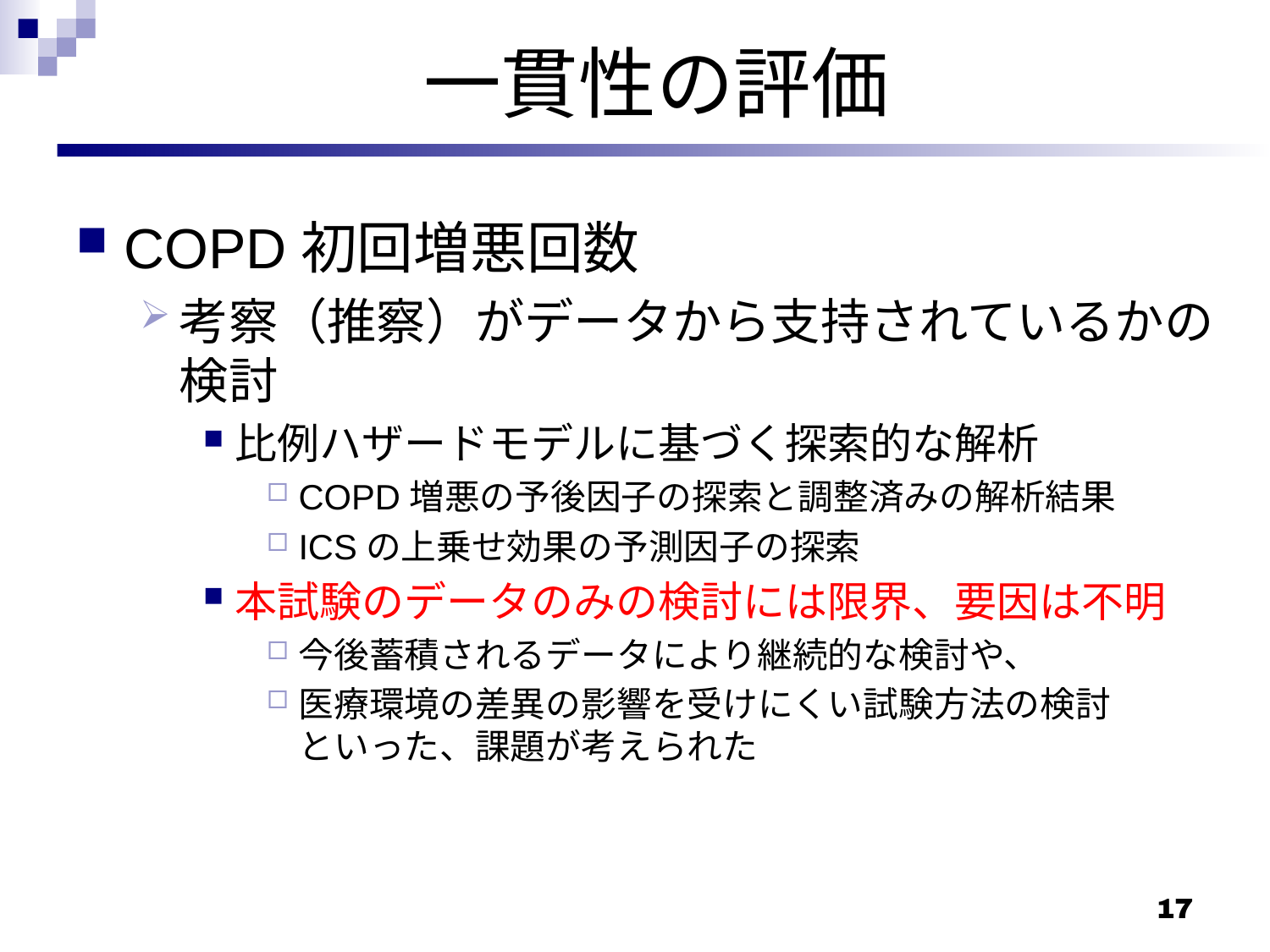

# 一貫性の評価
COPD初回増悪回数
考察（推察）がデータから支持されているかの検討
比例ハザードモデルに基づく探索的な解析
COPD増悪の予後因子の探索と調整済みの解析結果
ICSの上乗せ効果の予測因子の探索
本試験のデータのみの検討には限界、要因は不明
今後蓄積されるデータにより継続的な検討や、
医療環境の差異の影響を受けにくい試験方法の検討
といった、課題が考えられた

17